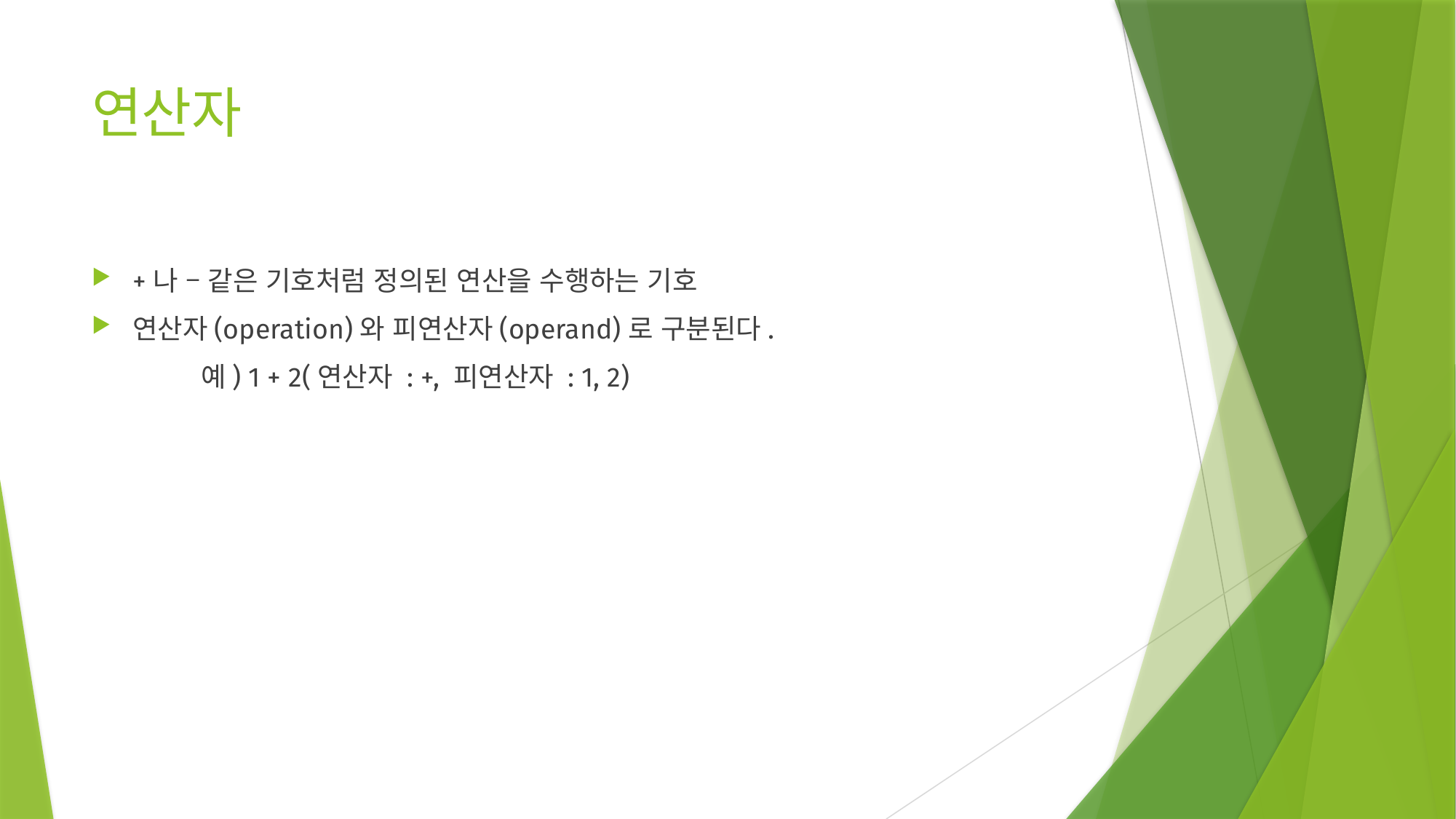

# 연산자
+나 – 같은 기호처럼 정의된 연산을 수행하는 기호
연산자(operation)와 피연산자(operand)로 구분된다.
	예) 1 + 2(연산자 : +, 피연산자 : 1, 2)